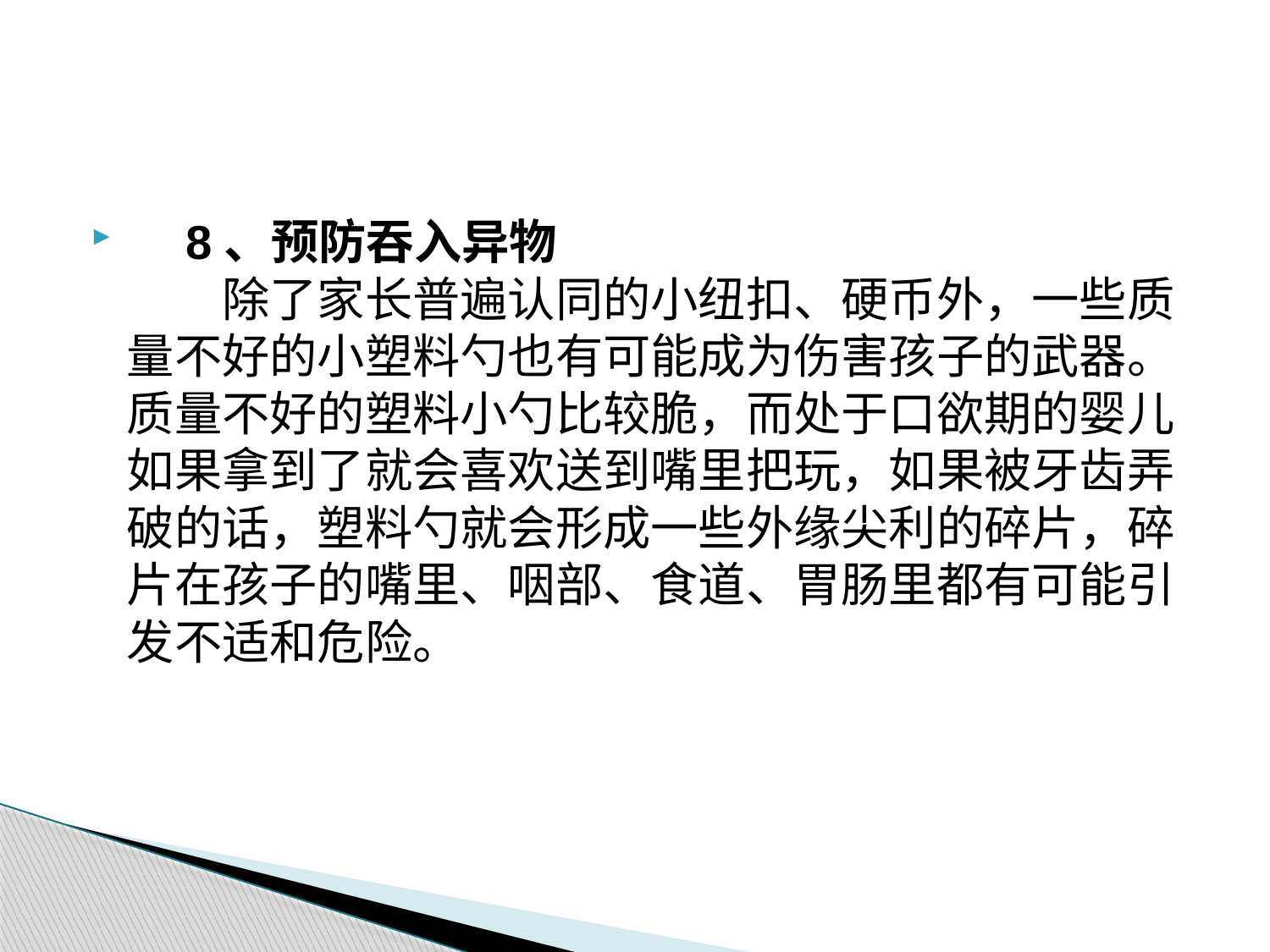

#
　8、预防吞入异物
　　除了家长普遍认同的小纽扣、硬币外，一些质量不好的小塑料勺也有可能成为伤害孩子的武器。质量不好的塑料小勺比较脆，而处于口欲期的婴儿如果拿到了就会喜欢送到嘴里把玩，如果被牙齿弄破的话，塑料勺就会形成一些外缘尖利的碎片，碎片在孩子的嘴里、咽部、食道、胃肠里都有可能引发不适和危险。